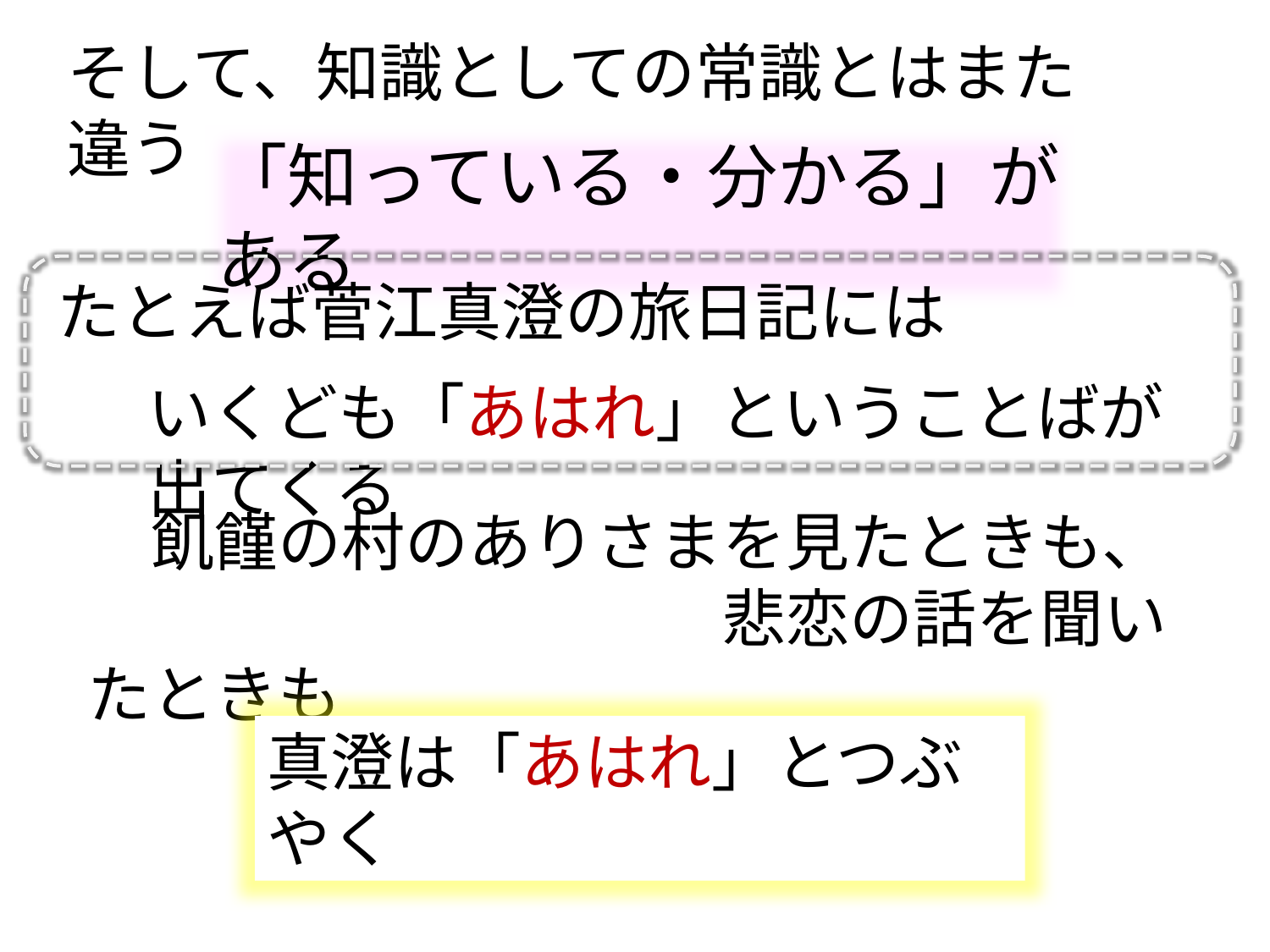

そして、知識としての常識とはまた違う
「知っている・分かる」がある

たとえば菅江真澄の旅日記には
いくども「あはれ」ということばが出てくる
　飢饉の村のありさまを見たときも、
　　　　　　　　　　悲恋の話を聞いたときも
真澄は「あはれ」とつぶやく